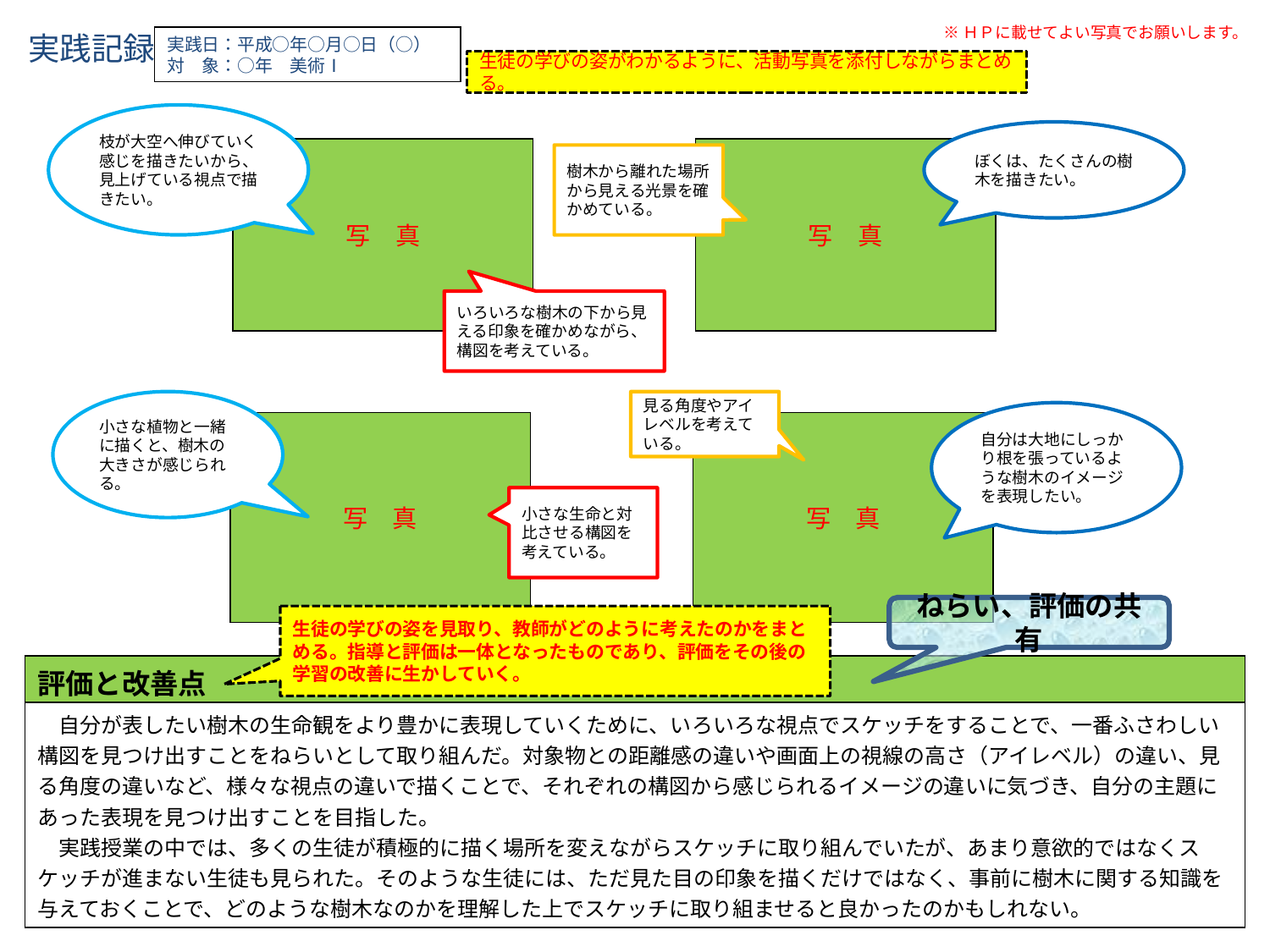

※ＨＰに載せてよい写真でお願いします。
実践記録
実践日：平成○年○月○日（○）
対　象：○年　美術Ⅰ
生徒の学びの姿がわかるように、活動写真を添付しながらまとめる。
枝が大空へ伸びていく感じを描きたいから、見上げている視点で描きたい。
ぼくは、たくさんの樹木を描きたい。
写　真
写　真
樹木から離れた場所から見える光景を確かめている。
いろいろな樹木の下から見える印象を確かめながら、構図を考えている。
小さな植物と一緒に描くと、樹木の大きさが感じられる。
見る角度やアイレベルを考えている。
自分は大地にしっかり根を張っているような樹木のイメージを表現したい。
写　真
写　真
小さな生命と対比させる構図を考えている。
ねらい、評価の共有
生徒の学びの姿を見取り、教師がどのように考えたのかをまとめる。指導と評価は一体となったものであり、評価をその後の学習の改善に生かしていく。
| 評価と改善点 |
| --- |
| 自分が表したい樹木の生命観をより豊かに表現していくために、いろいろな視点でスケッチをすることで、一番ふさわしい構図を見つけ出すことをねらいとして取り組んだ。対象物との距離感の違いや画面上の視線の高さ（アイレベル）の違い、見る角度の違いなど、様々な視点の違いで描くことで、それぞれの構図から感じられるイメージの違いに気づき、自分の主題にあった表現を見つけ出すことを目指した。 　実践授業の中では、多くの生徒が積極的に描く場所を変えながらスケッチに取り組んでいたが、あまり意欲的ではなくスケッチが進まない生徒も見られた。そのような生徒には、ただ見た目の印象を描くだけではなく、事前に樹木に関する知識を与えておくことで、どのような樹木なのかを理解した上でスケッチに取り組ませると良かったのかもしれない。 |